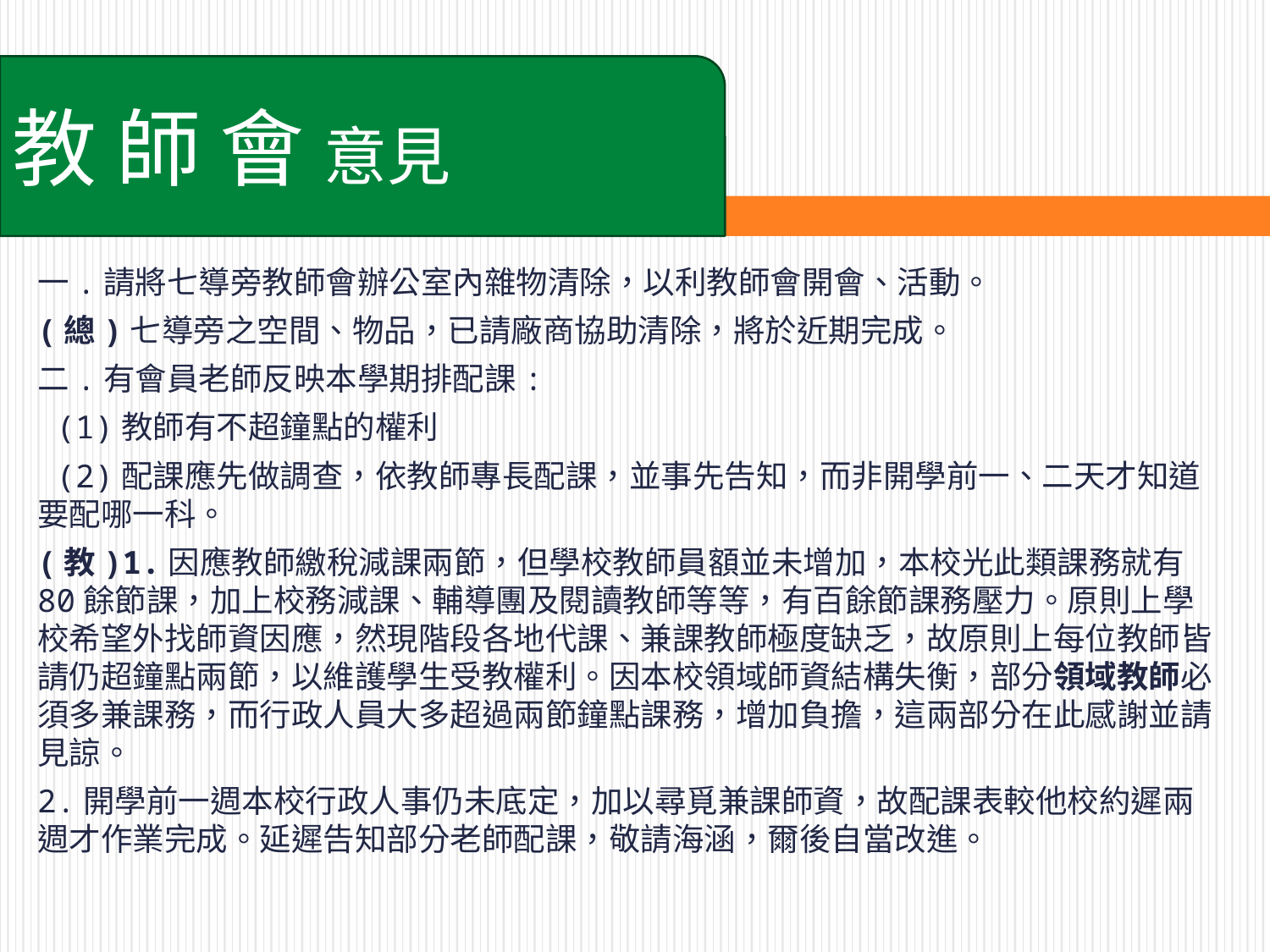

教 師 會 意見

一.請將七導旁教師會辦公室內雜物清除，以利教師會開會、活動。
(總)七導旁之空間、物品，已請廠商協助清除，將於近期完成。
二.有會員老師反映本學期排配課:
 (1)教師有不超鐘點的權利
 (2)配課應先做調查，依教師專長配課，並事先告知，而非開學前一、二天才知道要配哪一科。
(教)1.因應教師繳稅減課兩節，但學校教師員額並未增加，本校光此類課務就有80餘節課，加上校務減課、輔導團及閱讀教師等等，有百餘節課務壓力。原則上學校希望外找師資因應，然現階段各地代課、兼課教師極度缺乏，故原則上每位教師皆請仍超鐘點兩節，以維護學生受教權利。因本校領域師資結構失衡，部分領域教師必須多兼課務，而行政人員大多超過兩節鐘點課務，增加負擔，這兩部分在此感謝並請見諒。
2.開學前一週本校行政人事仍未底定，加以尋覓兼課師資，故配課表較他校約遲兩週才作業完成。延遲告知部分老師配課，敬請海涵，爾後自當改進。